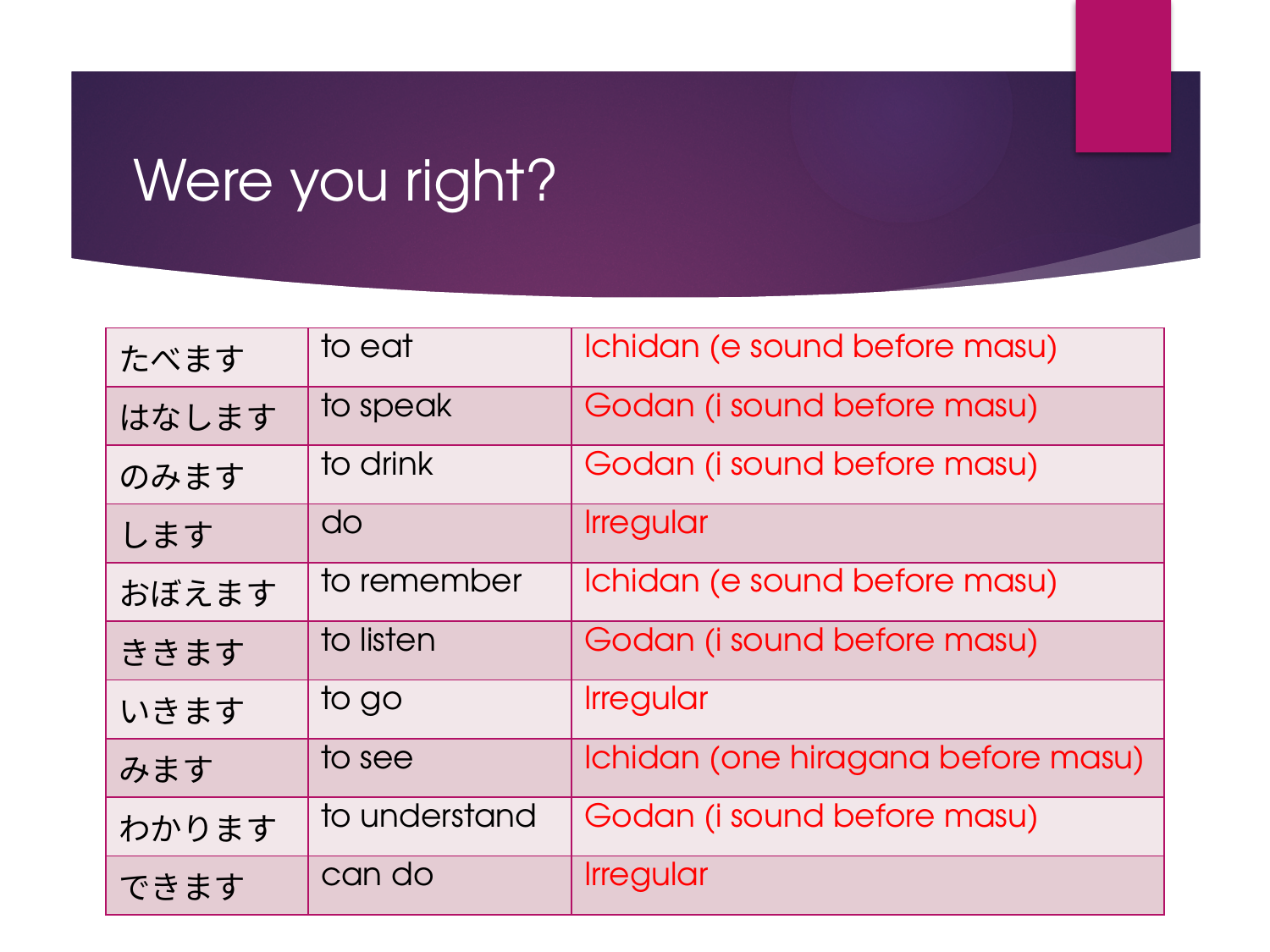

# Were you right?
| たべます | to eat | Ichidan (e sound before masu) |
| --- | --- | --- |
| はなします | to speak | Godan (i sound before masu) |
| のみます | to drink | Godan (i sound before masu) |
| します | do | Irregular |
| おぼえます | to remember | Ichidan (e sound before masu) |
| ききます | to listen | Godan (i sound before masu) |
| いきます | to go | Irregular |
| みます | to see | Ichidan (one hiragana before masu) |
| わかります | to understand | Godan (i sound before masu) |
| できます | can do | Irregular |